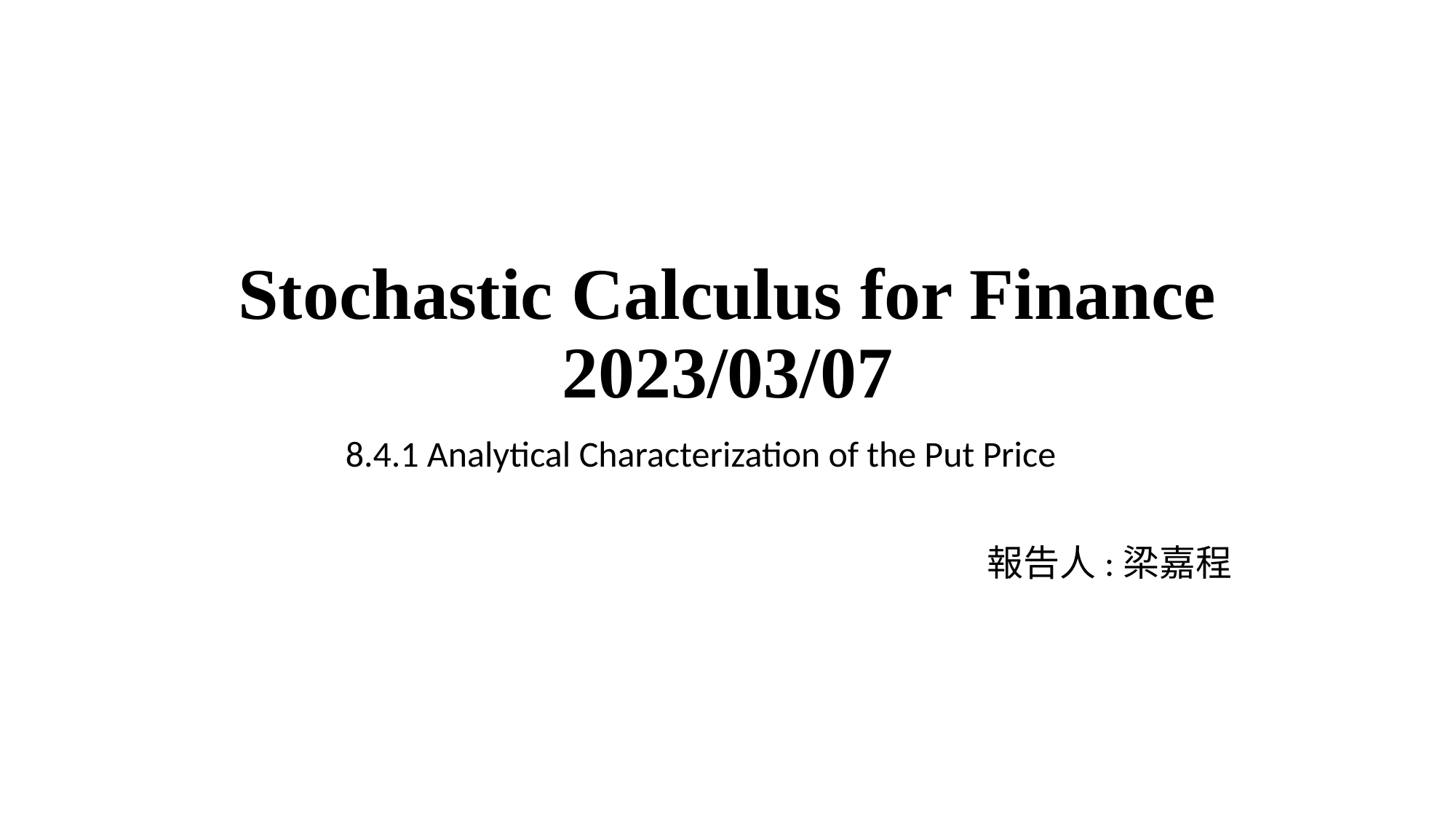

# Stochastic Calculus for Finance 2023/03/07
8.4.1 Analytical Characterization of the Put Price

							報告人:梁嘉程